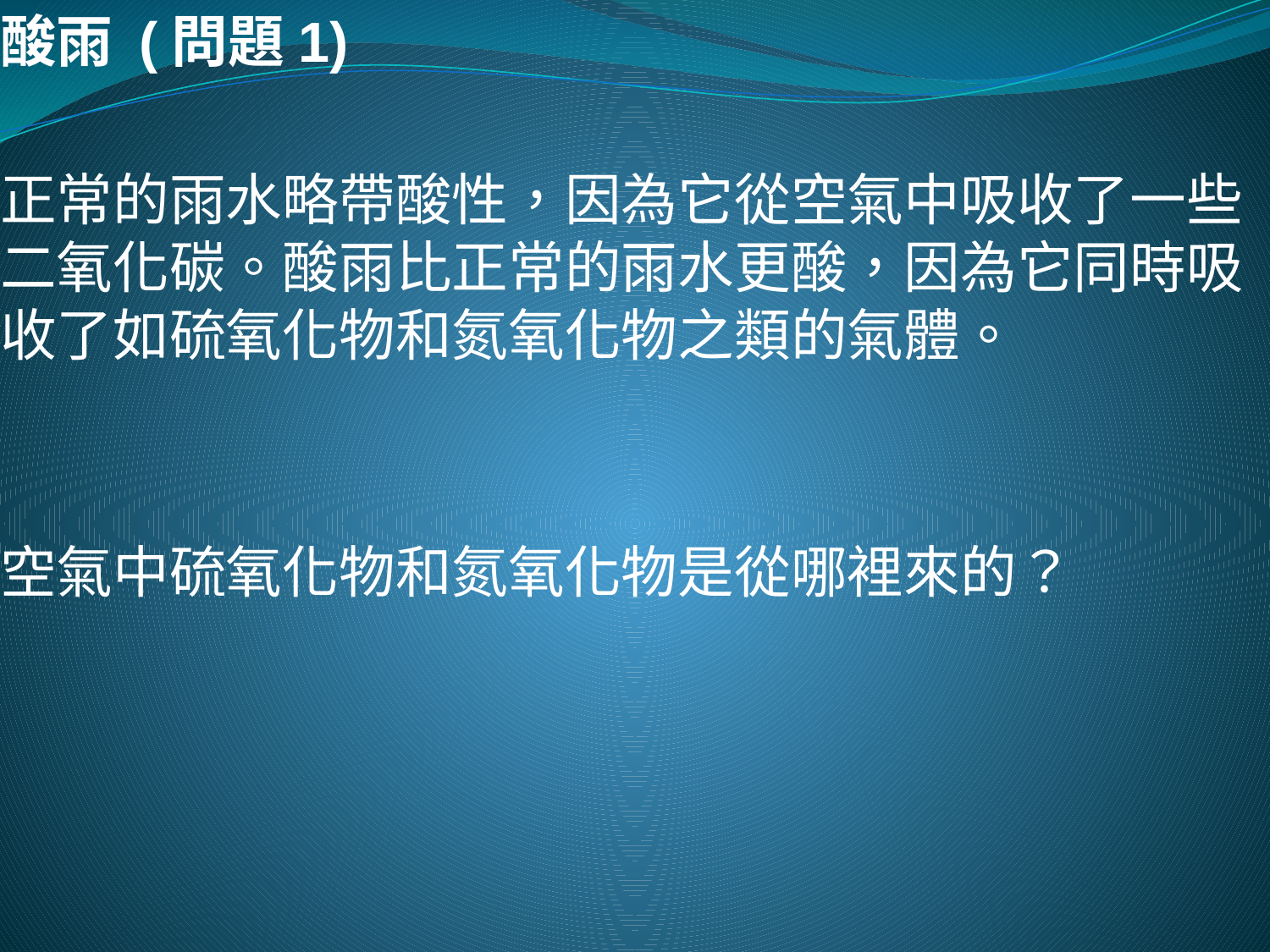

酸雨 (問題1)

正常的雨水略帶酸性，因為它從空氣中吸收了一些二氧化碳。酸雨比正常的雨水更酸，因為它同時吸收了如硫氧化物和氮氧化物之類的氣體。

空氣中硫氧化物和氮氧化物是從哪裡來的？